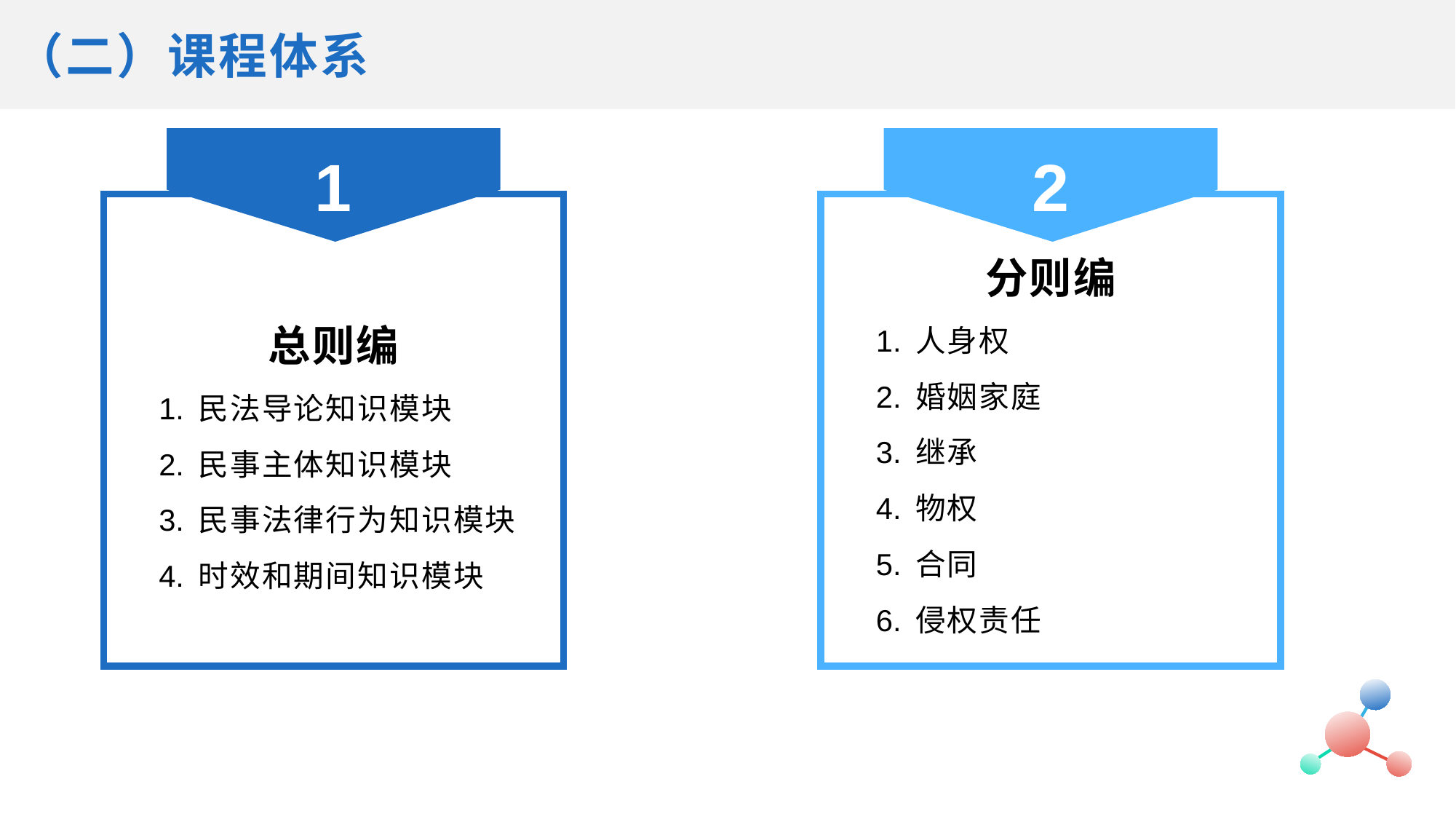

（二）课程体系
1
2
总则编
民法导论知识模块
民事主体知识模块
民事法律行为知识模块
时效和期间知识模块
分则编
人身权
婚姻家庭
继承
物权
合同
侵权责任